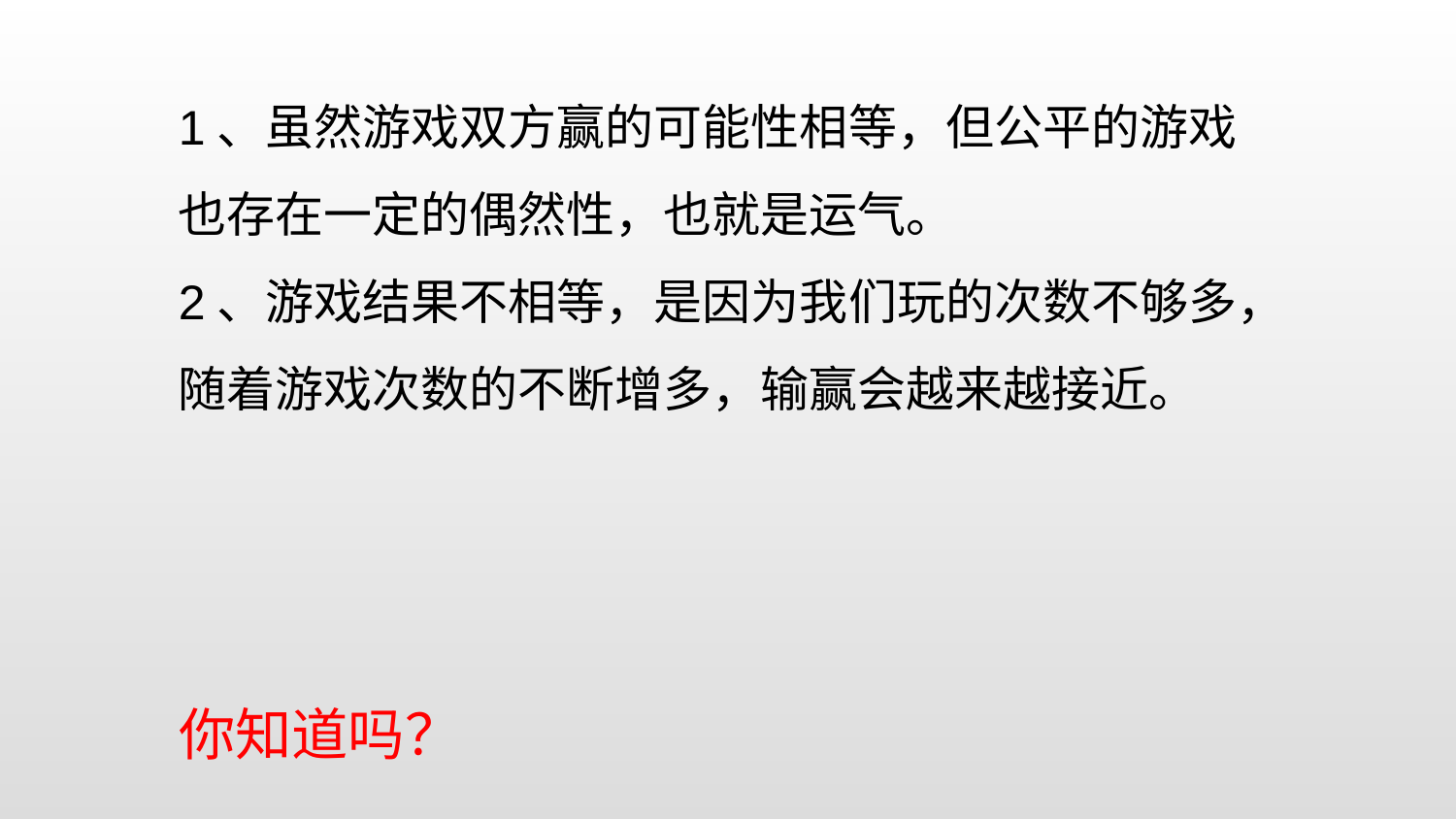

1、虽然游戏双方赢的可能性相等，但公平的游戏也存在一定的偶然性，也就是运气。
2、游戏结果不相等，是因为我们玩的次数不够多，随着游戏次数的不断增多，输赢会越来越接近。
你知道吗？